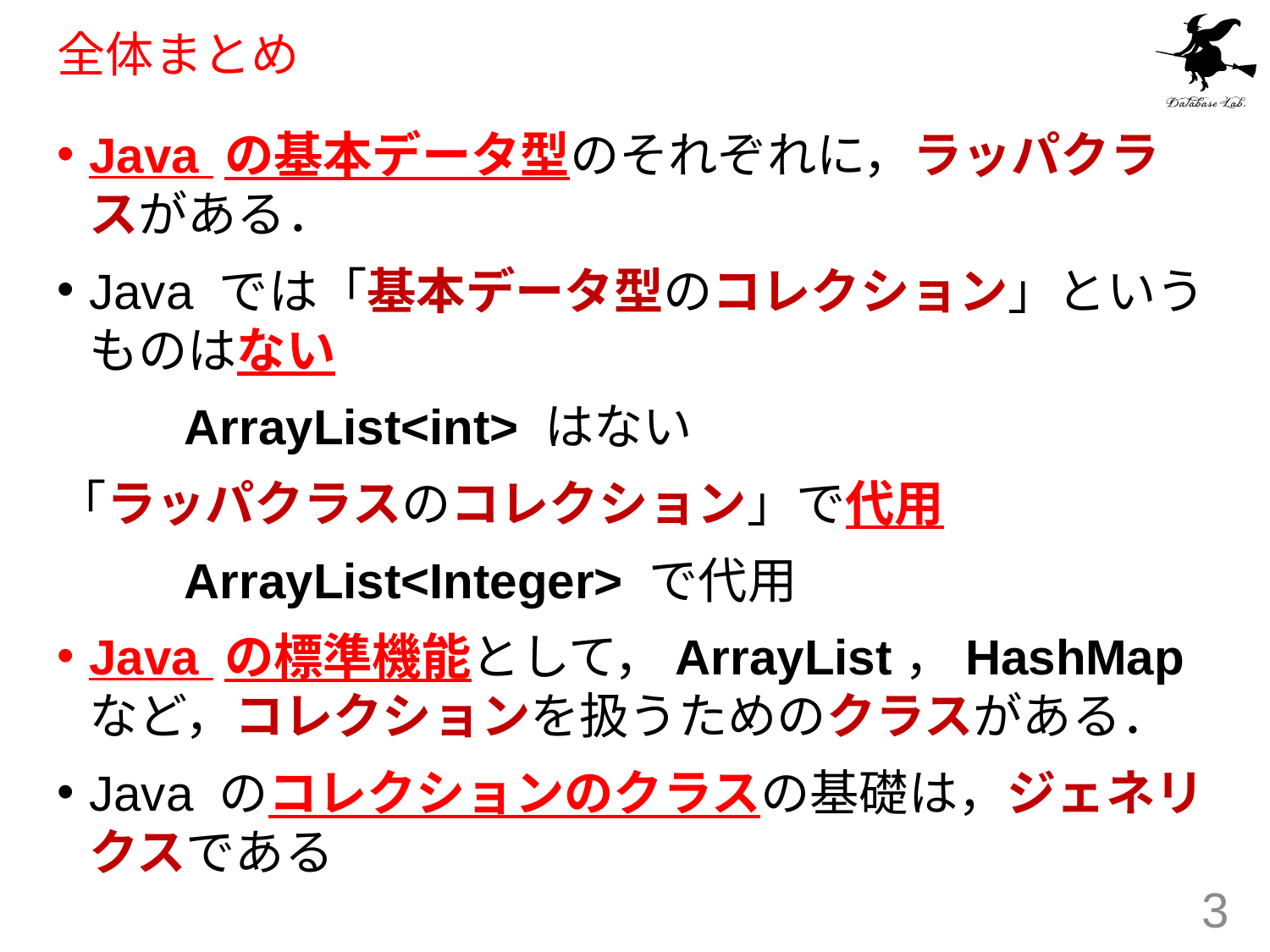

# 全体まとめ
Java の基本データ型のそれぞれに，ラッパクラスがある．
Java では「基本データ型のコレクション」というものはない
	ArrayList<int> はない
「ラッパクラスのコレクション」で代用
	ArrayList<Integer> で代用
Java の標準機能として，ArrayList，HashMap など，コレクションを扱うためのクラスがある．
Java のコレクションのクラスの基礎は，ジェネリクスである

3